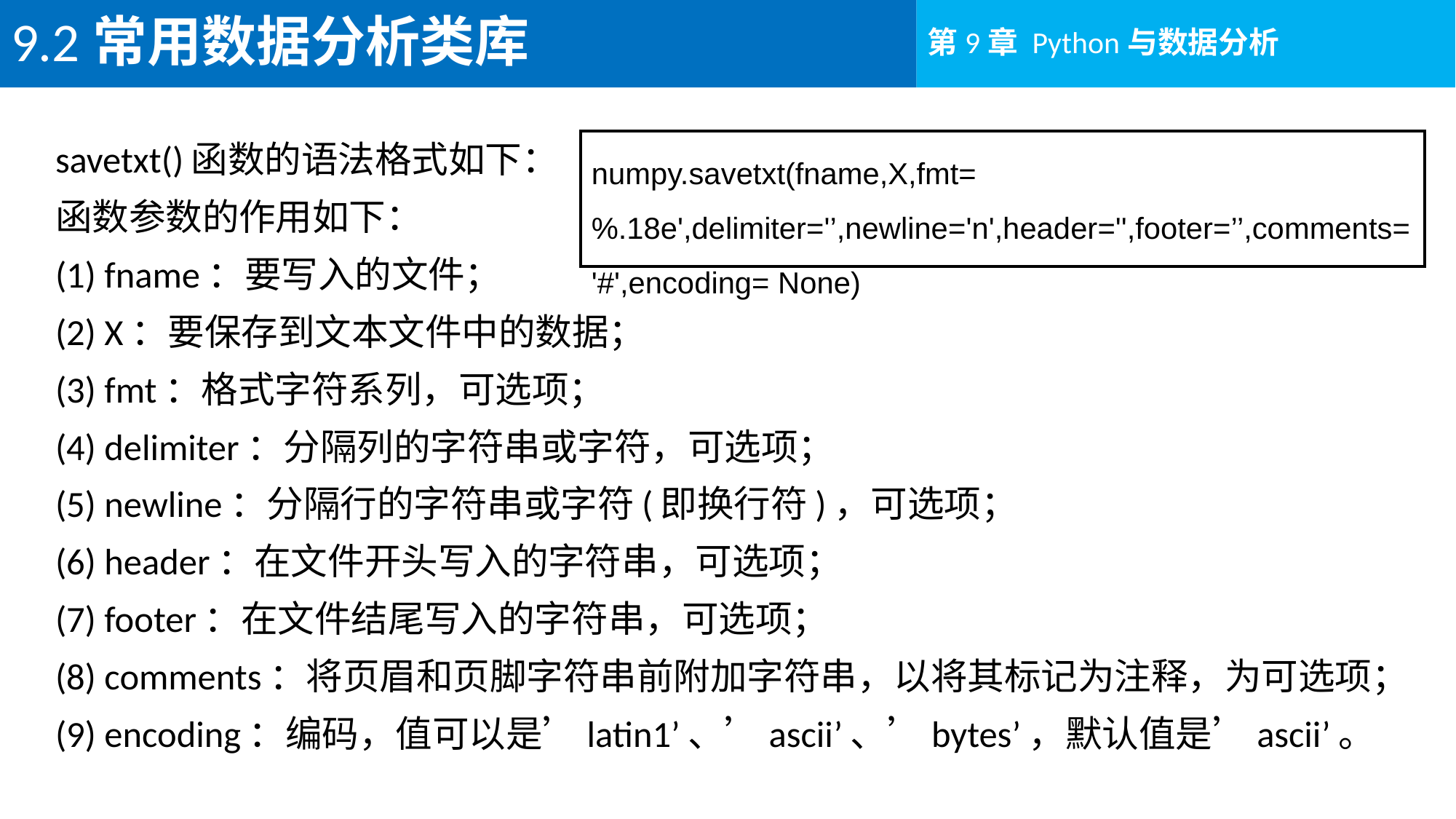

# 9.2常用数据分析类库
numpy.savetxt(fname,X,fmt=%.18e',delimiter='’,newline='n',header='',footer=’’,comments='#',encoding= None)
savetxt()函数的语法格式如下：
函数参数的作用如下：
(1) fname：要写入的文件；
(2) X：要保存到文本文件中的数据；
(3) fmt：格式字符系列，可选项；
(4) delimiter：分隔列的字符串或字符，可选项；
(5) newline：分隔行的字符串或字符(即换行符)，可选项；
(6) header：在文件开头写入的字符串，可选项；
(7) footer：在文件结尾写入的字符串，可选项；
(8) comments：将页眉和页脚字符串前附加字符串，以将其标记为注释，为可选项；
(9) encoding：编码，值可以是’latin1’、’ascii’、’bytes’，默认值是’ascii’。